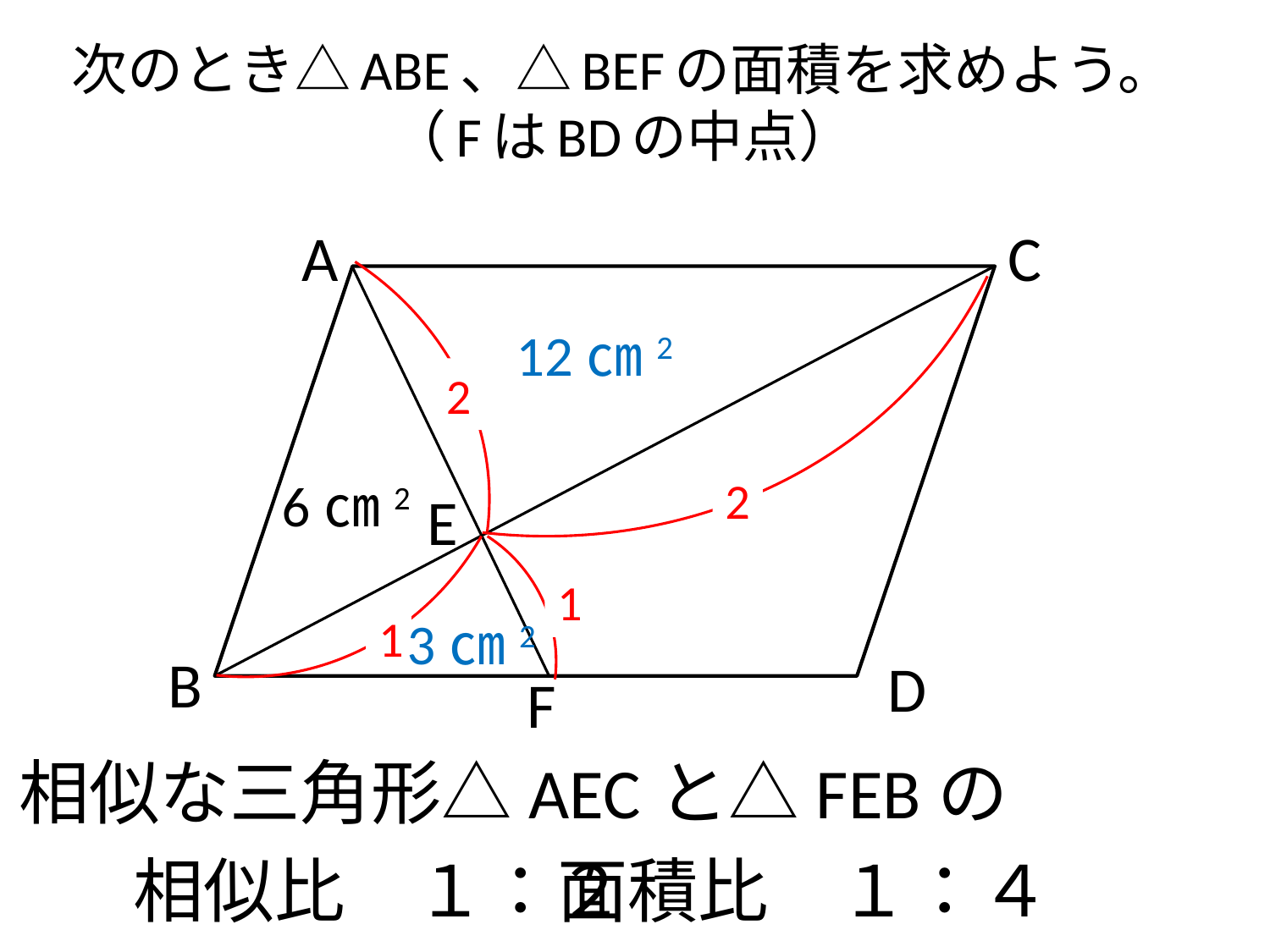

# 次のとき△ABE、△BEFの面積を求めよう。 （FはBDの中点）

A
C

12㎝2
2
6㎝2
2
E

1
1
3㎝2
B
D
F
相似な三角形△AECと△FEBの
相似比　１：２
面積比　１：４